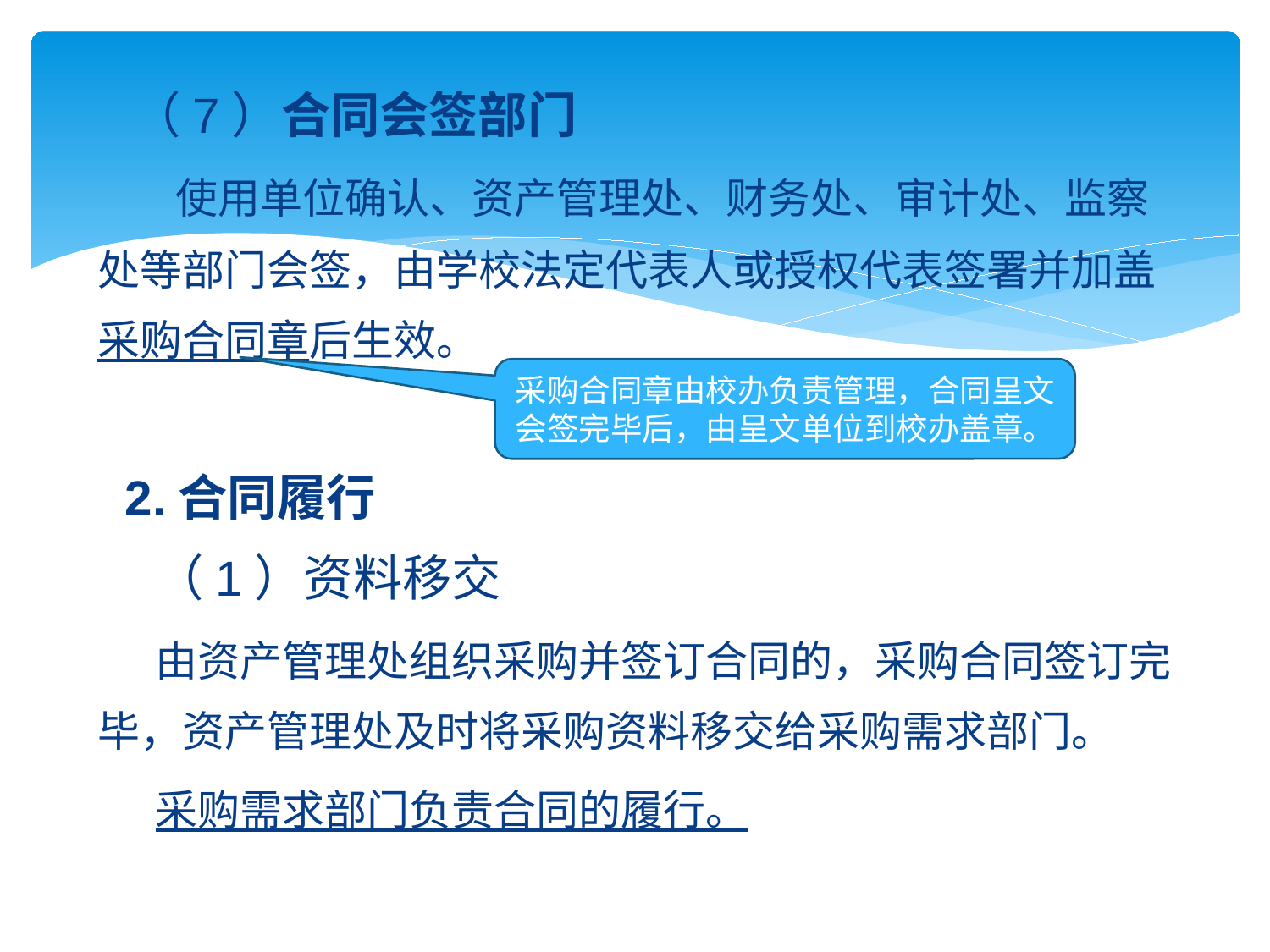

（7）合同会签部门
      使用单位确认、资产管理处、财务处、审计处、监察处等部门会签，由学校法定代表人或授权代表签署并加盖采购合同章后生效。

  2.合同履行
    （1）资料移交
     由资产管理处组织采购并签订合同的，采购合同签订完毕，资产管理处及时将采购资料移交给采购需求部门。
     采购需求部门负责合同的履行。

采购合同章由校办负责管理，合同呈文会签完毕后，由呈文单位到校办盖章。